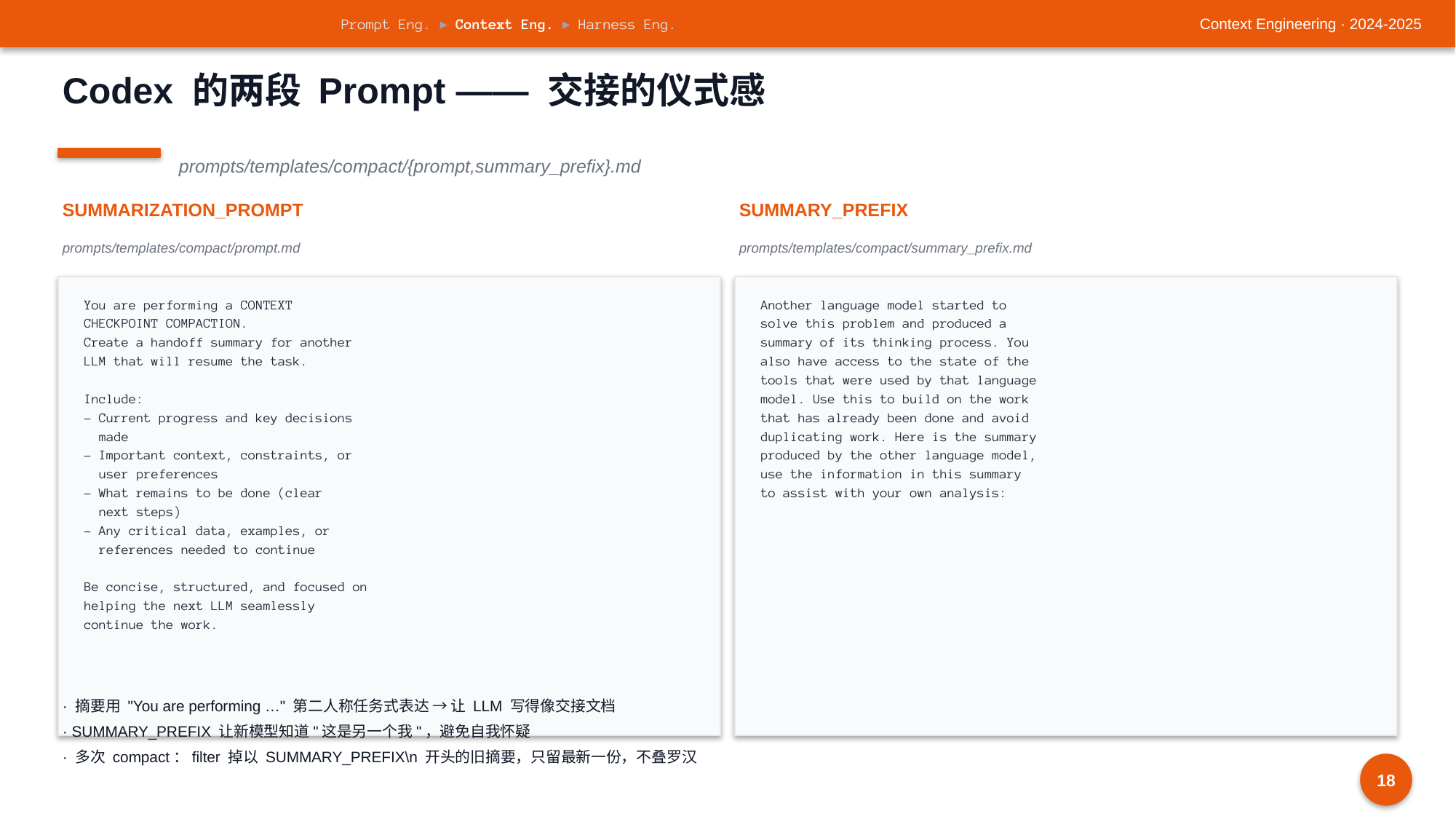

Prompt Eng.  ▸  Context Eng.  ▸  Harness Eng.
Context Engineering · 2024-2025
Codex 的两段 Prompt —— 交接的仪式感
prompts/templates/compact/{prompt,summary_prefix}.md

SUMMARIZATION_PROMPT
SUMMARY_PREFIX
prompts/templates/compact/prompt.md
prompts/templates/compact/summary_prefix.md

You are performing a CONTEXT
CHECKPOINT COMPACTION.
Create a handoff summary for another
LLM that will resume the task.

Include:
- Current progress and key decisions
  made
- Important context, constraints, or
  user preferences
- What remains to be done (clear
  next steps)
- Any critical data, examples, or
  references needed to continue

Be concise, structured, and focused on
helping the next LLM seamlessly
continue the work.
Another language model started to
solve this problem and produced a
summary of its thinking process. You
also have access to the state of the
tools that were used by that language
model. Use this to build on the work
that has already been done and avoid
duplicating work. Here is the summary
produced by the other language model,
use the information in this summary
to assist with your own analysis:
· 摘要用 "You are performing …" 第二人称任务式表达 → 让 LLM 写得像交接文档
· SUMMARY_PREFIX 让新模型知道"这是另一个我"，避免自我怀疑
· 多次 compact：filter 掉以 SUMMARY_PREFIX\n 开头的旧摘要，只留最新一份，不叠罗汉

18